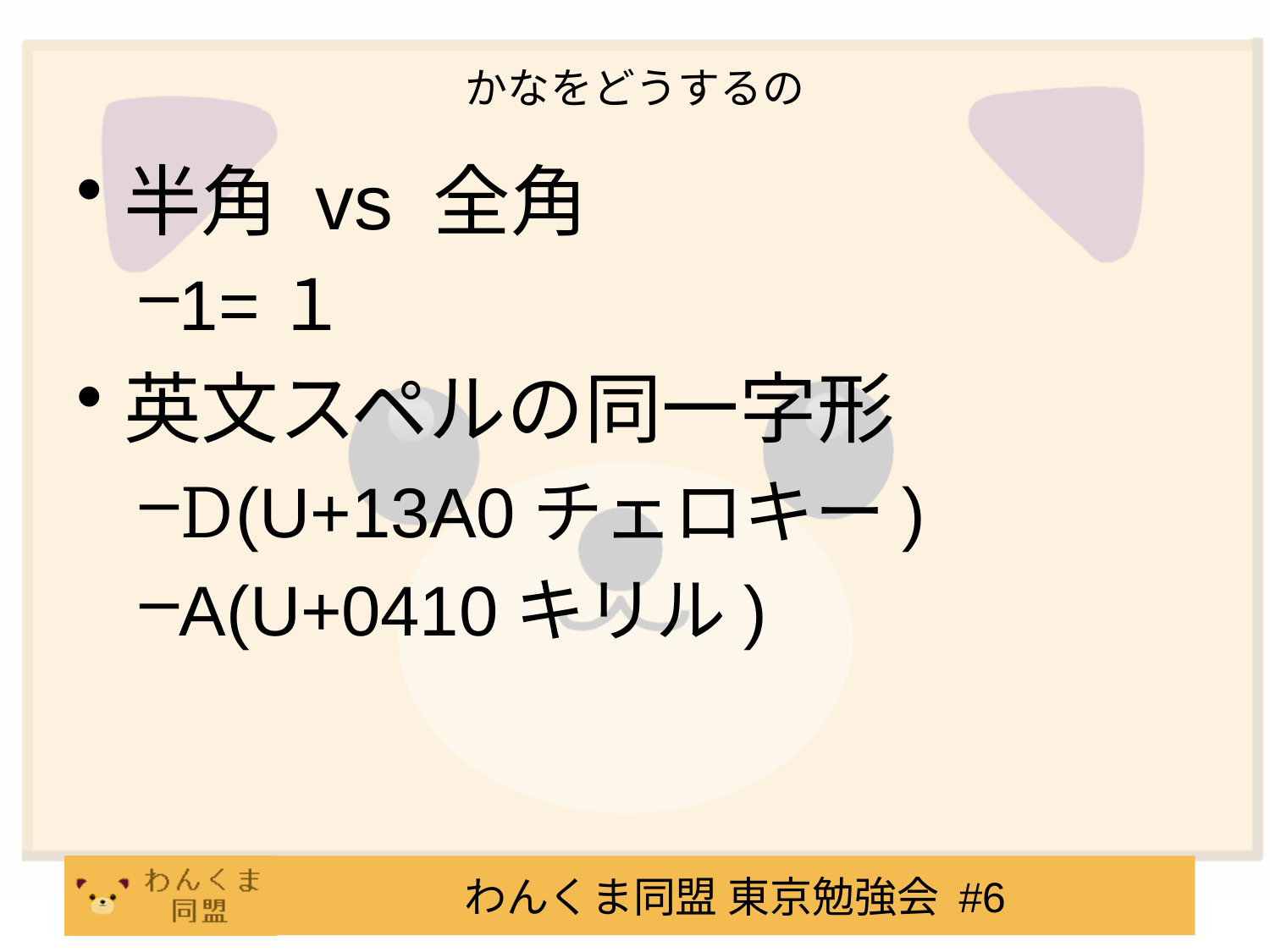

# かなをどうするの
半角 vs 全角
1=１
英文スペルの同一字形
Ꭰ(U+13A0チェロキー)
А(U+0410キリル)